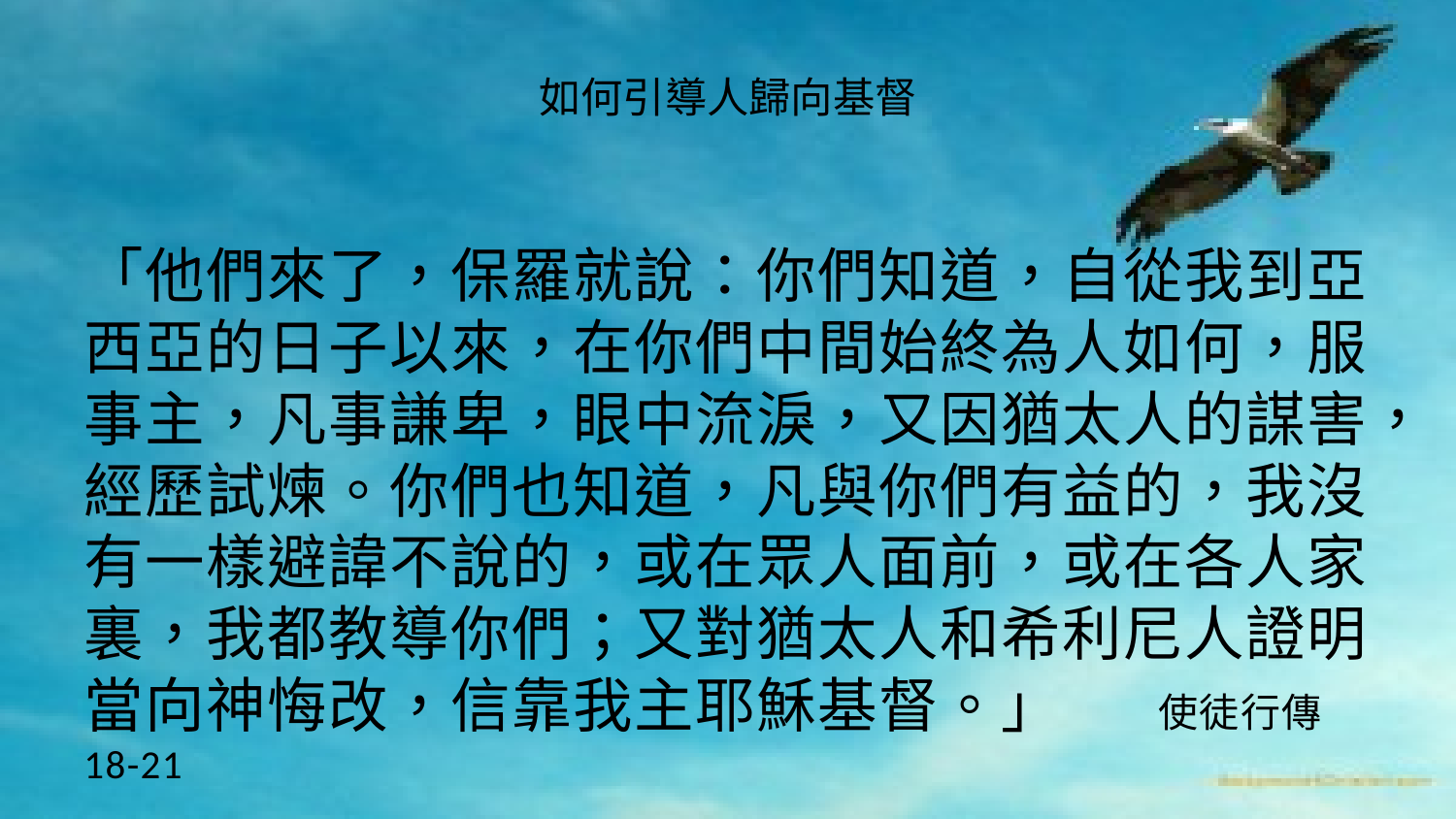

# 如何引導人歸向基督
「他們來了，保羅就說：你們知道，自從我到亞西亞的日子以來，在你們中間始終為人如何，服事主，凡事謙卑，眼中流淚，又因猶太人的謀害，經歷試煉。你們也知道，凡與你們有益的，我沒有一樣避諱不說的，或在眾人面前，或在各人家裏，我都教導你們；又對猶太人和希利尼人證明當向神悔改，信靠我主耶穌基督。」							使徒行傳18-21